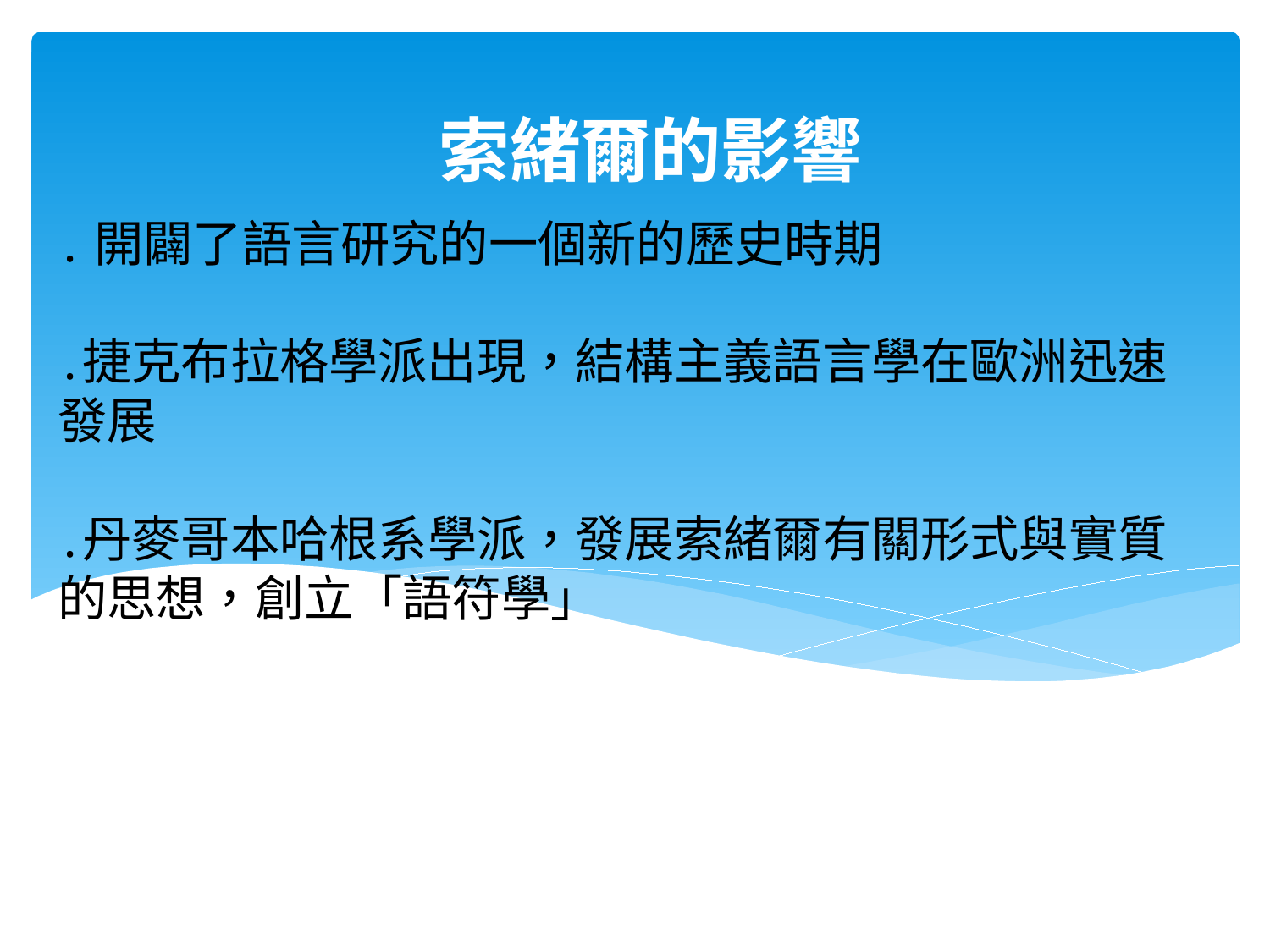

索緒爾的影響
# ․開闢了語言研究的一個新的歷史時期 ․捷克布拉格學派出現，結構主義語言學在歐洲迅速發展 ․丹麥哥本哈根系學派，發展索緒爾有關形式與實質的思想，創立「語符學」